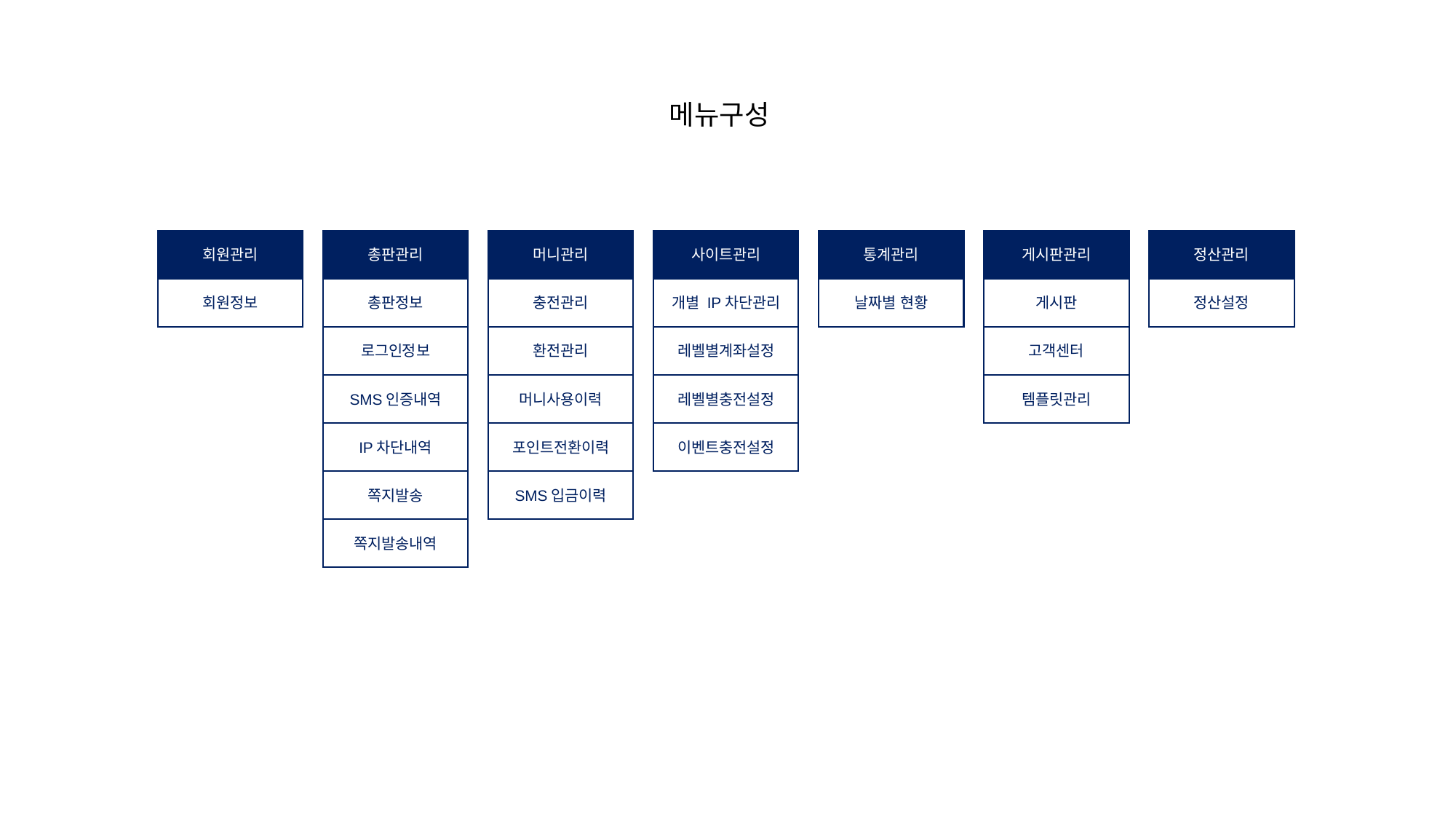

메뉴구성
회원관리
총판관리
머니관리
사이트관리
통계관리
게시판관리
정산관리
회원정보
총판정보
충전관리
개별 IP차단관리
날짜별 현황
게시판
정산설정
로그인정보
환전관리
레벨별계좌설정
고객센터
SMS인증내역
머니사용이력
레벨별충전설정
템플릿관리
IP차단내역
포인트전환이력
이벤트충전설정
쪽지발송
SMS입금이력
쪽지발송내역